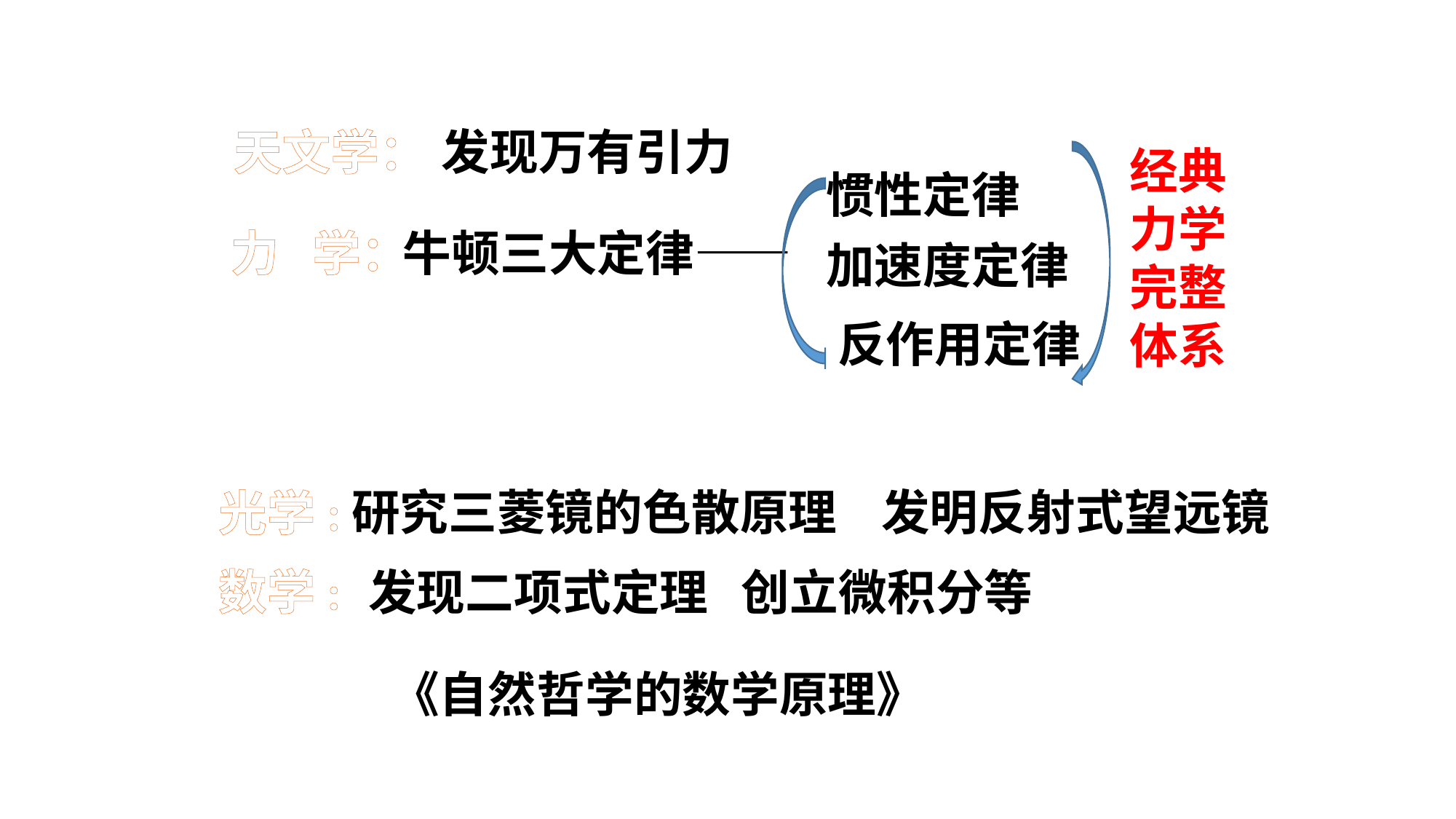

天文学：
发现万有引力
经典力学完整体系

惯性定律

力   学：
牛顿三大定律——
加速度定律

反作用定律

光学:
研究三菱镜的色散原理    发明反射式望远镜
数学:
发现二项式定理   创立微积分等
《自然哲学的数学原理》